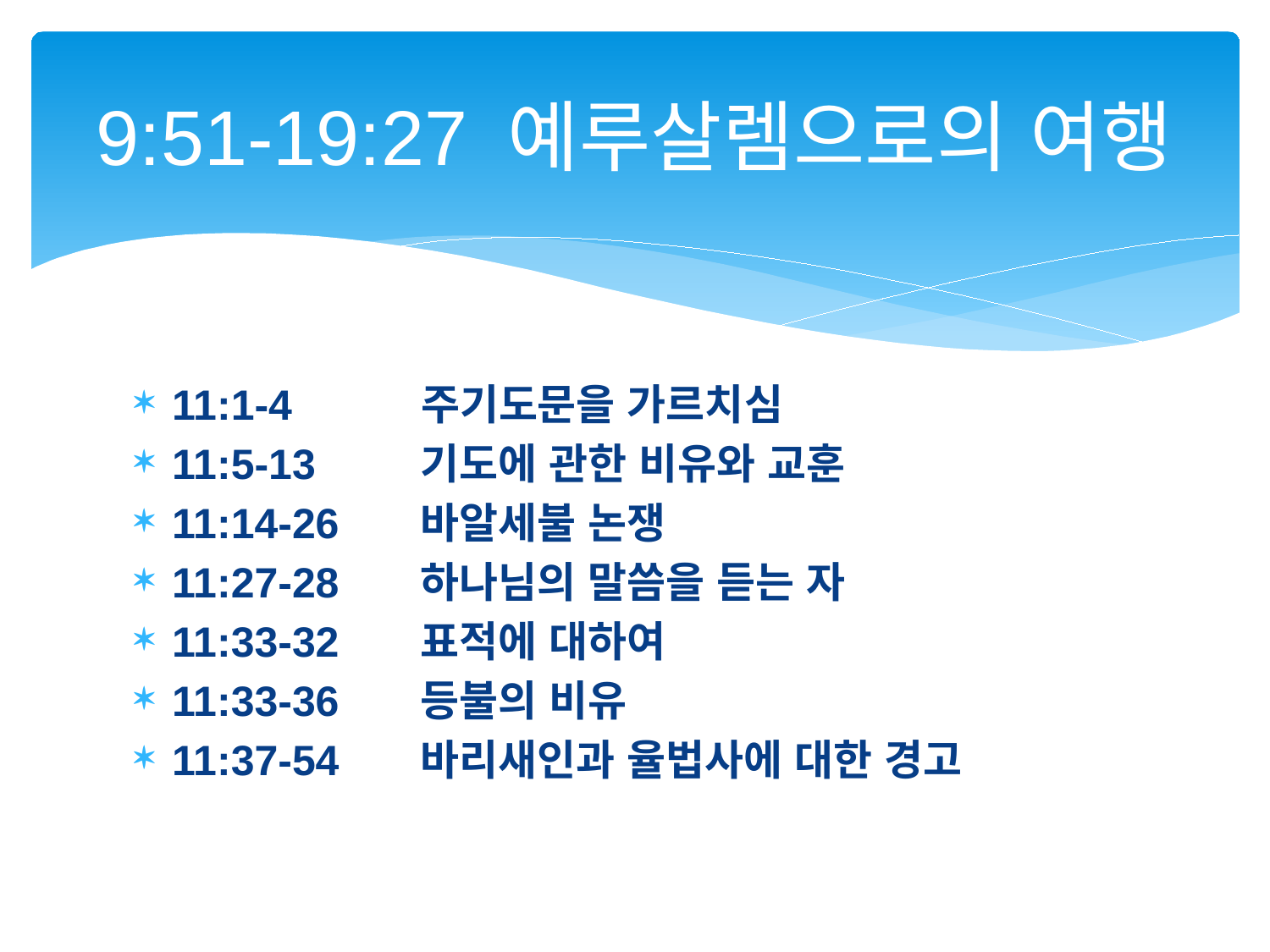

# 9:51-19:27 예루살렘으로의 여행
11:1-4          주기도문을 가르치심
11:5-13        기도에 관한 비유와 교훈
11:14-26      바알세불 논쟁
11:27-28      하나님의 말씀을 듣는 자
11:33-32      표적에 대하여
11:33-36      등불의 비유
11:37-54      바리새인과 율법사에 대한 경고